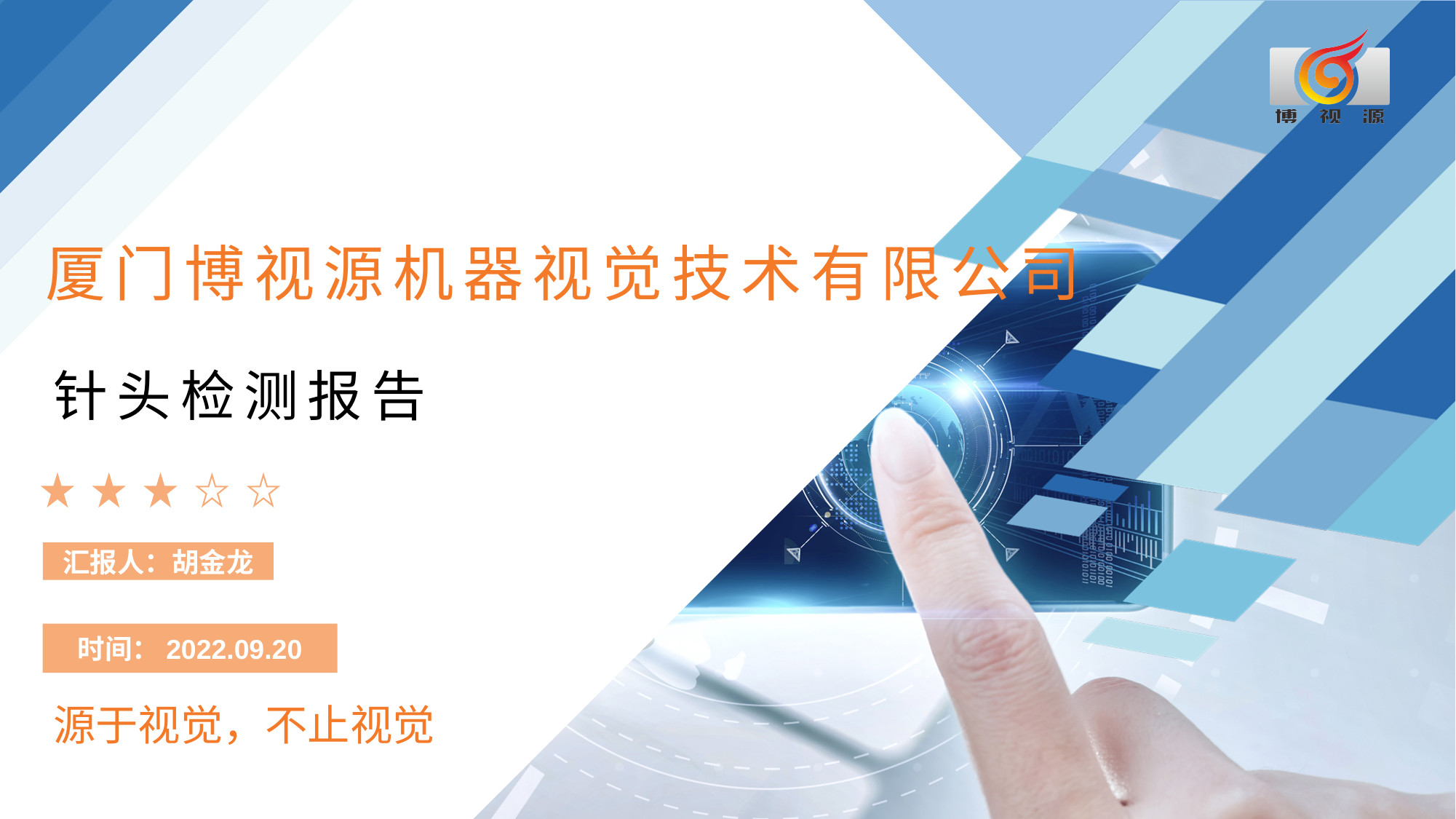

厦门博视源机器视觉技术有限公司
针头检测报告

汇报人：胡金龙
时间：2022.09.20
源于视觉，不止视觉